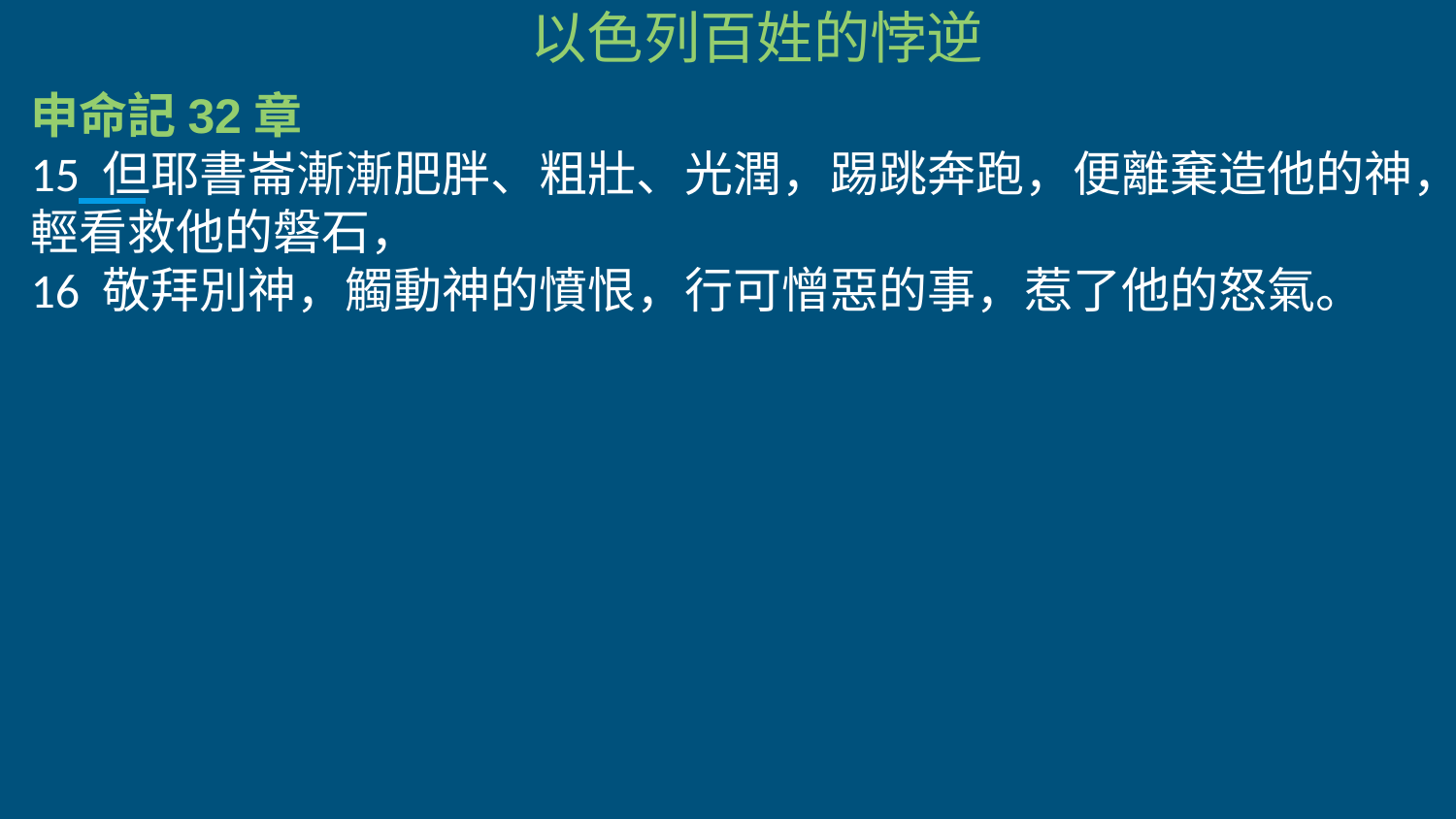

以色列百姓的悖逆
申命記32章
15 但耶書崙漸漸肥胖、粗壯、光潤，踢跳奔跑，便離棄造他的神，輕看救他的磐石，
16 敬拜別神，觸動神的憤恨，行可憎惡的事，惹了他的怒氣。